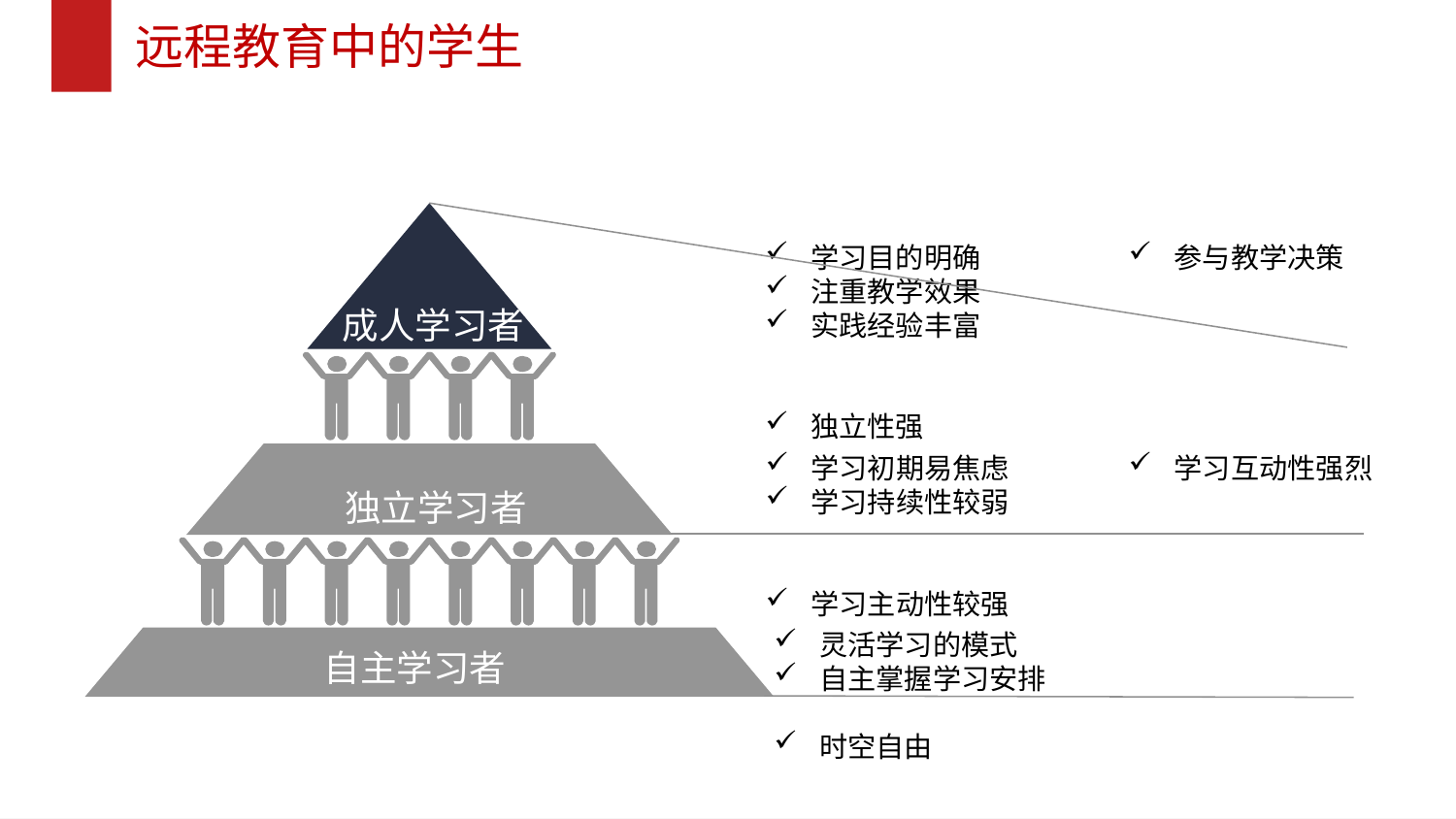

远程教育中的学生

学习目的明确
注重教学效果
实践经验丰富

独立性强
参与教学决策
成人学习者
学习初期易焦虑
学习持续性较弱

学习主动性较强
学习互动性强烈
独立学习者
灵活学习的模式
自主掌握学习安排

时空自由
    自主学习者